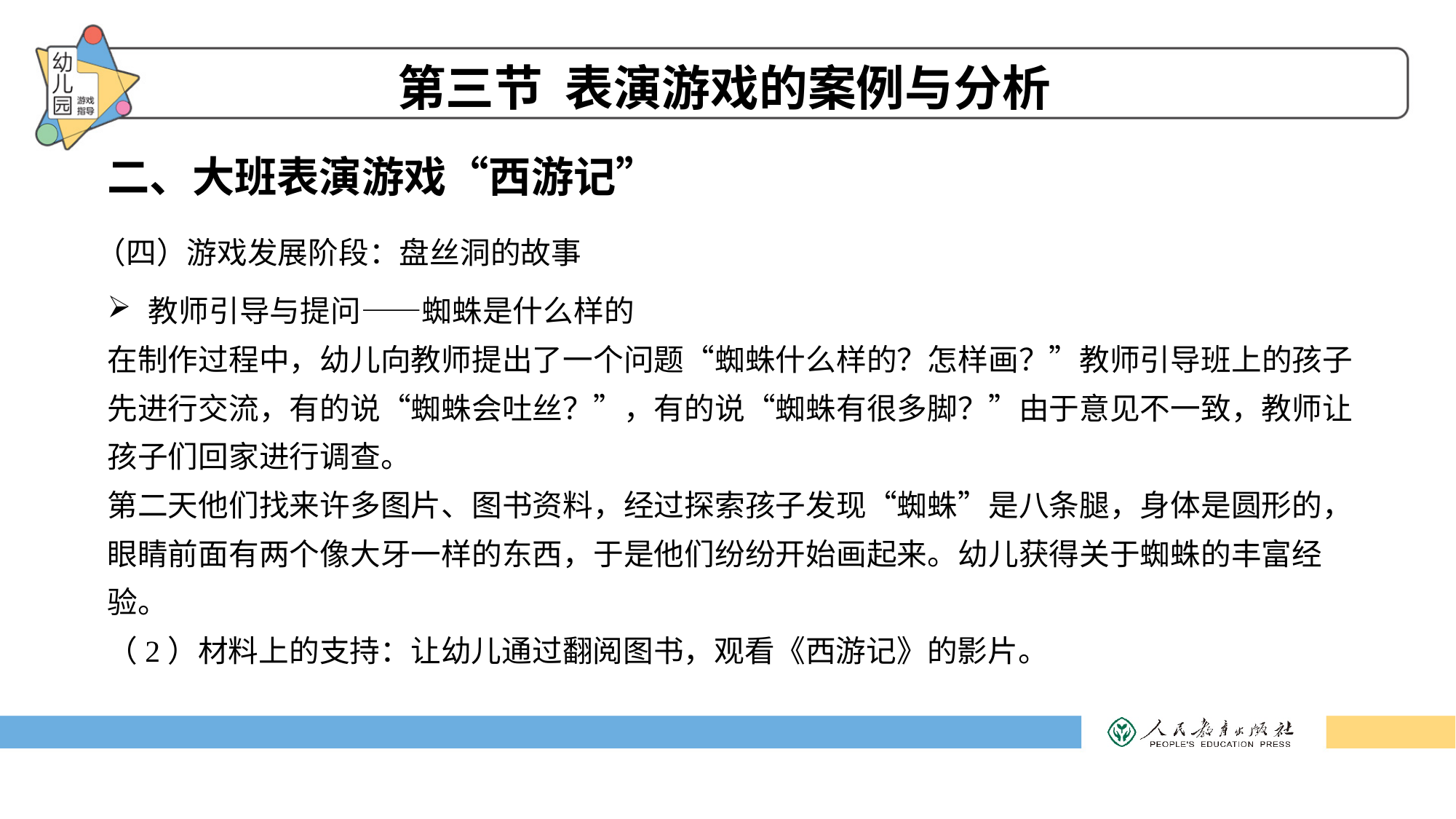

第三节  表演游戏的案例与分析
二、大班表演游戏“西游记”
（四）游戏发展阶段：盘丝洞的故事
教师引导与提问——蜘蛛是什么样的
在制作过程中，幼儿向教师提出了一个问题“蜘蛛什么样的？怎样画？”教师引导班上的孩子先进行交流，有的说“蜘蛛会吐丝？”，有的说“蜘蛛有很多脚？”由于意见不一致，教师让孩子们回家进行调查。
第二天他们找来许多图片、图书资料，经过探索孩子发现“蜘蛛”是八条腿，身体是圆形的，眼睛前面有两个像大牙一样的东西，于是他们纷纷开始画起来。幼儿获得关于蜘蛛的丰富经验。
（2）材料上的支持：让幼儿通过翻阅图书，观看《西游记》的影片。